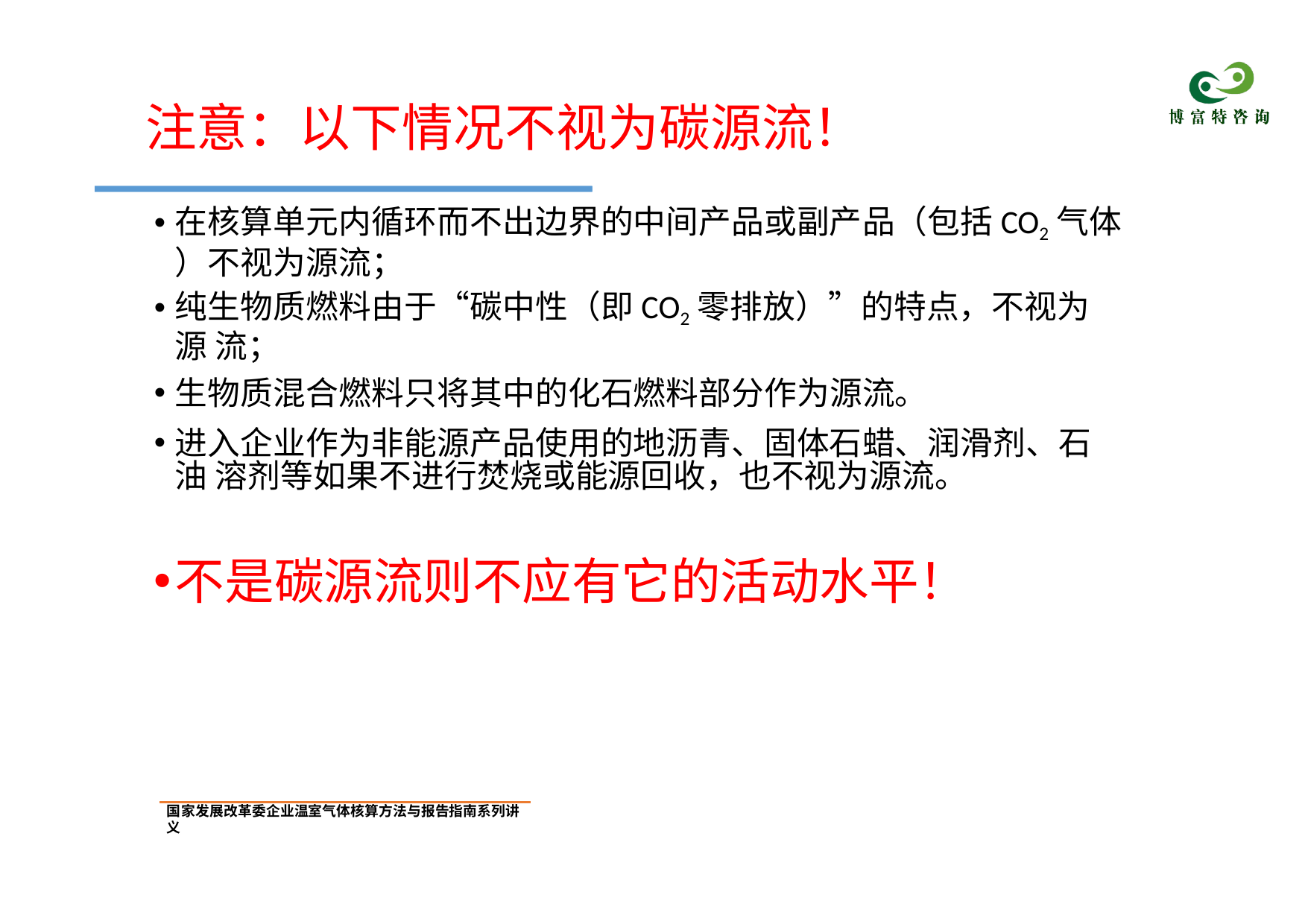

# 注意：以下情况不视为碳源流！
在核算单元内循环而不出边界的中间产品或副产品（包括CO2气体
）不视为源流；
纯生物质燃料由于“碳中性（即CO2零排放）”的特点，不视为源 流；
生物质混合燃料只将其中的化石燃料部分作为源流。
进入企业作为非能源产品使用的地沥青、固体石蜡、润滑剂、石油 溶剂等如果不进行焚烧或能源回收，也不视为源流。

不是碳源流则不应有它的活动水平！
国家发展改革委企业温室气体核算方法与报告指南系列讲义